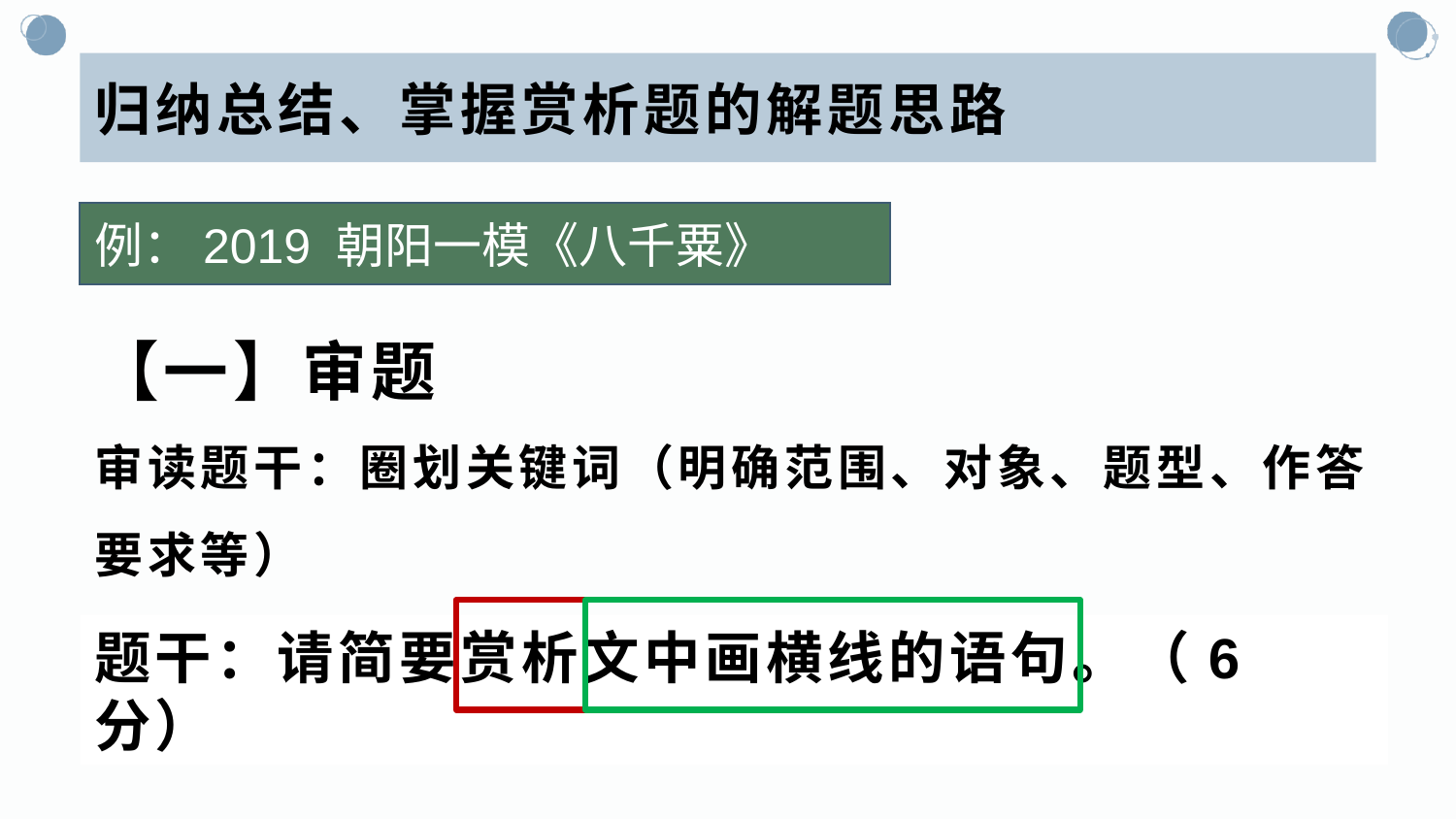

# 归纳总结、掌握赏析题的解题思路
例：2019 朝阳一模《八千粟》
【一】审题
审读题干：圈划关键词（明确范围、对象、题型、作答要求等）

题干：请简要赏析文中画横线的语句。（6分）